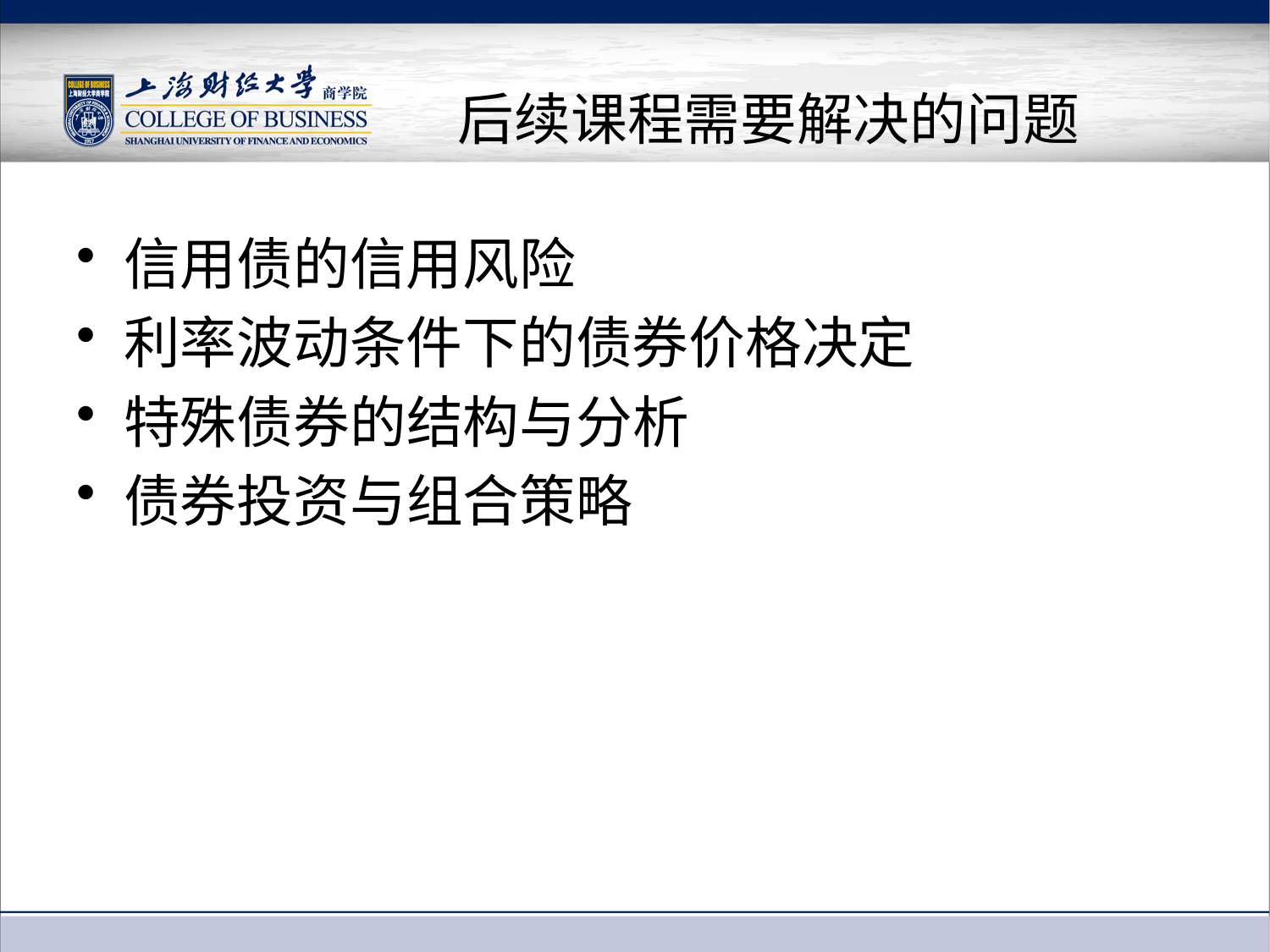

# 后续课程需要解决的问题
信用债的信用风险
利率波动条件下的债券价格决定
特殊债券的结构与分析
债券投资与组合策略